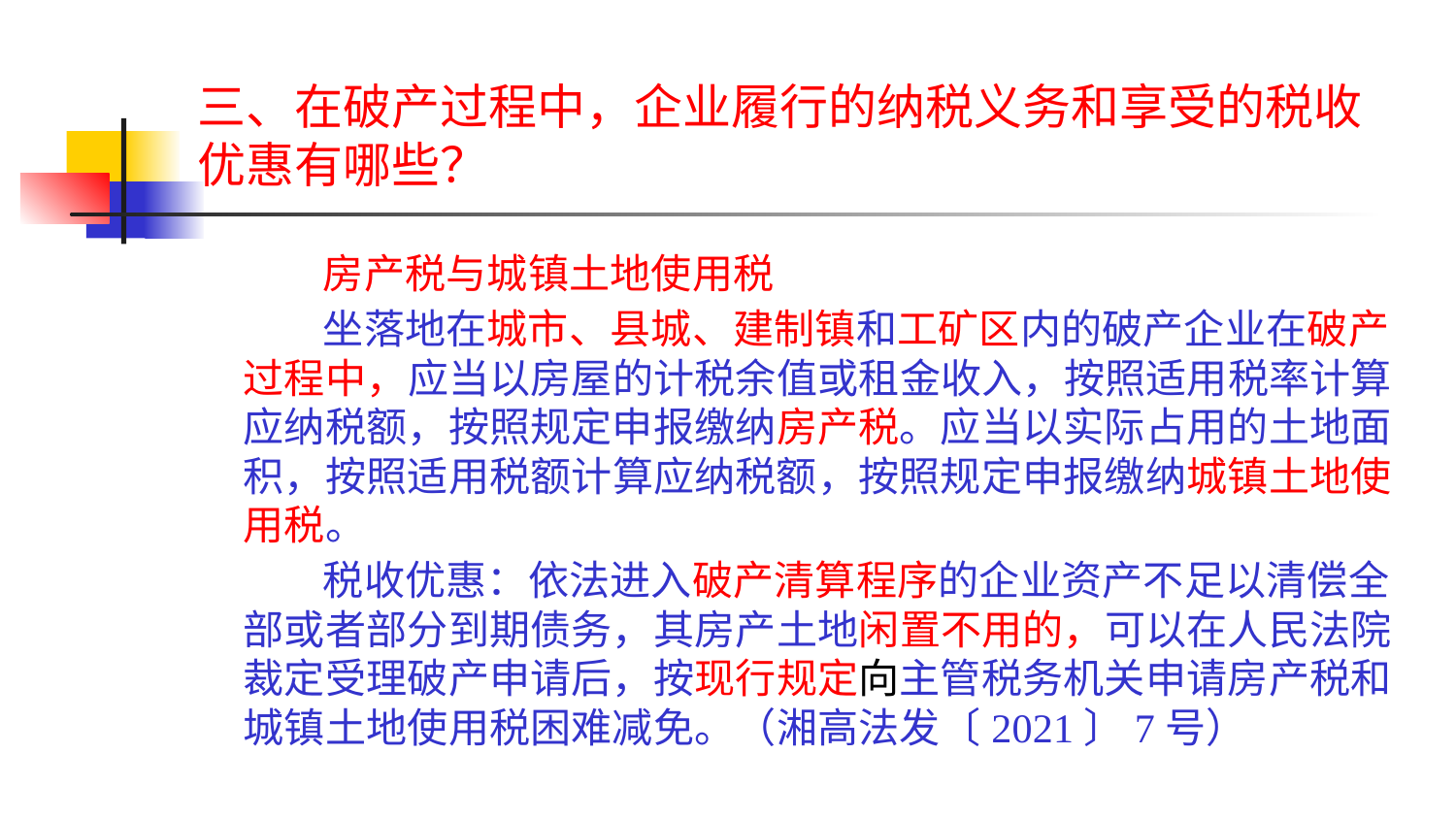

# 三、在破产过程中，企业履行的纳税义务和享受的税收优惠有哪些？
            房产税与城镇土地使用税
            坐落地在城市、县城、建制镇和工矿区内的破产企业在破产过程中，应当以房屋的计税余值或租金收入，按照适用税率计算应纳税额，按照规定申报缴纳房产税。应当以实际占用的土地面积，按照适用税额计算应纳税额，按照规定申报缴纳城镇土地使用税。
            税收优惠：依法进入破产清算程序的企业资产不足以清偿全部或者部分到期债务，其房产土地闲置不用的，可以在人民法院裁定受理破产申请后，按现行规定向主管税务机关申请房产税和城镇土地使用税困难减免。（湘高法发〔2021〕7号）